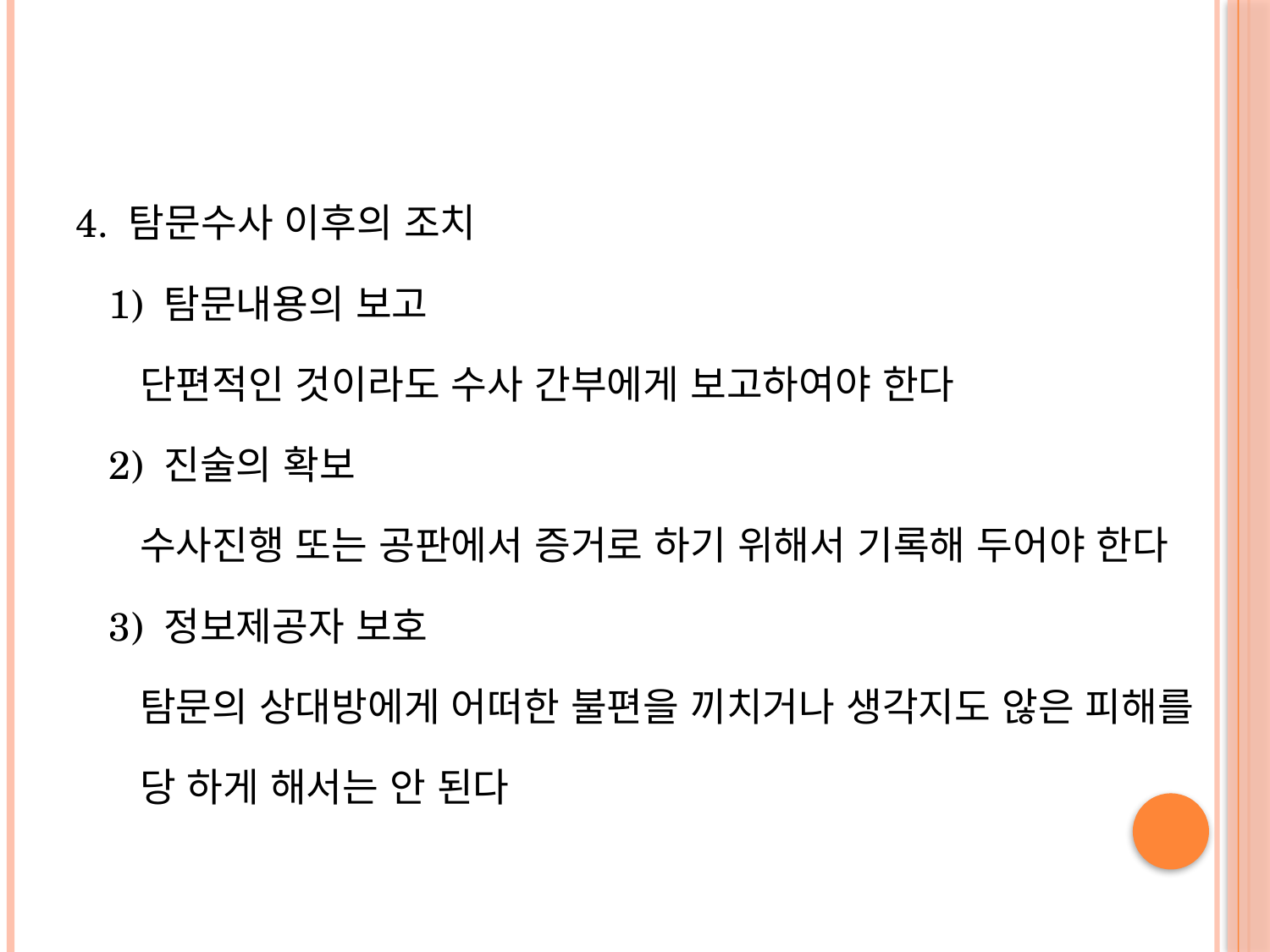

#
4. 탐문수사 이후의 조치
   1) 탐문내용의 보고
     단편적인 것이라도 수사 간부에게 보고하여야 한다
   2) 진술의 확보
     수사진행 또는 공판에서 증거로 하기 위해서 기록해 두어야 한다
   3) 정보제공자 보호
     탐문의 상대방에게 어떠한 불편을 끼치거나 생각지도 않은 피해를
     당 하게 해서는 안 된다